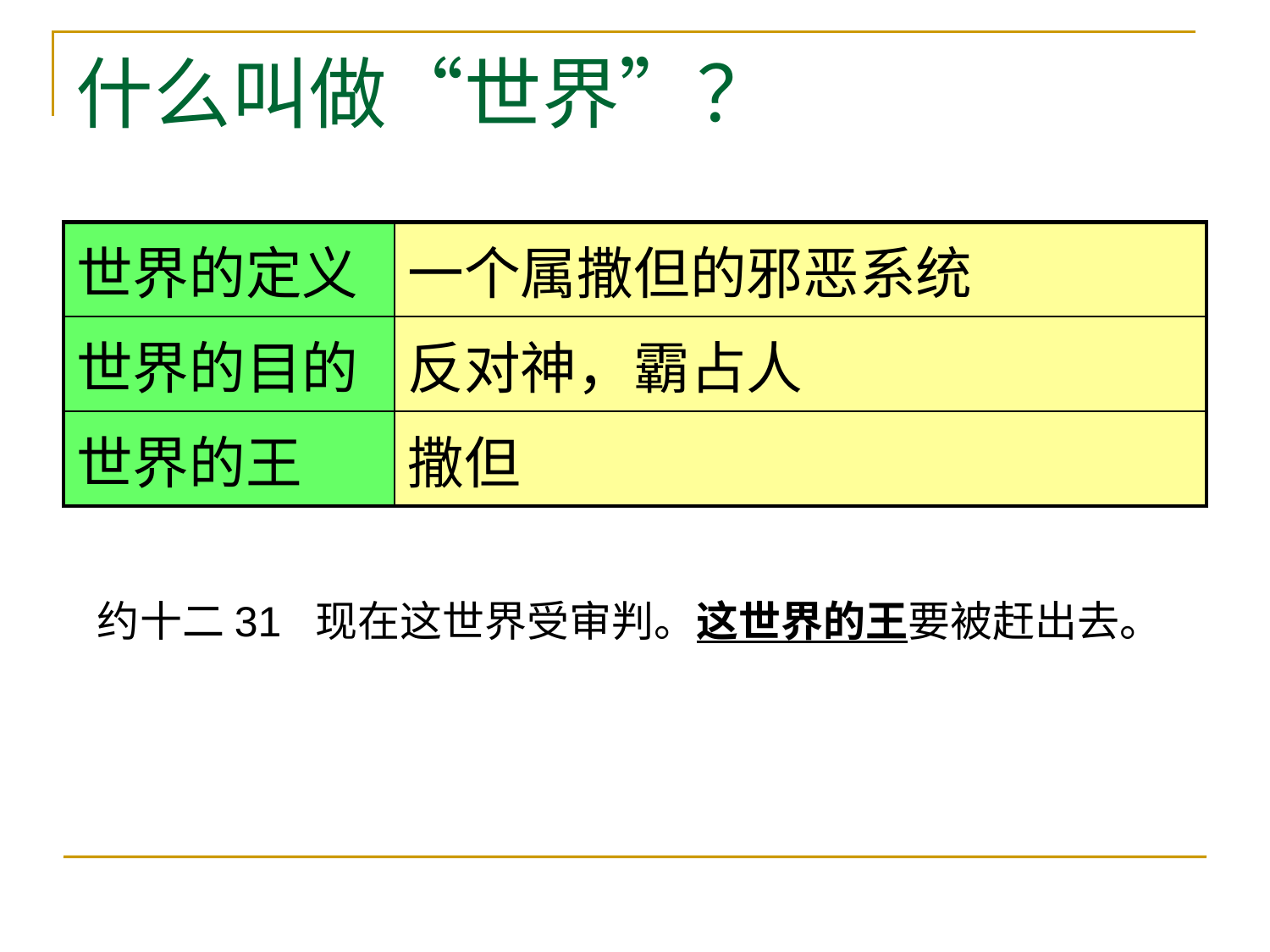

# 什么叫做“世界”？
| 世界的定义 | 一个属撒但的邪恶系统 |
| --- | --- |
| 世界的目的 | 反对神，霸占人 |
| 世界的王 | 撒但 |
约十二31  现在这世界受审判。这世界的王要被赶出去。